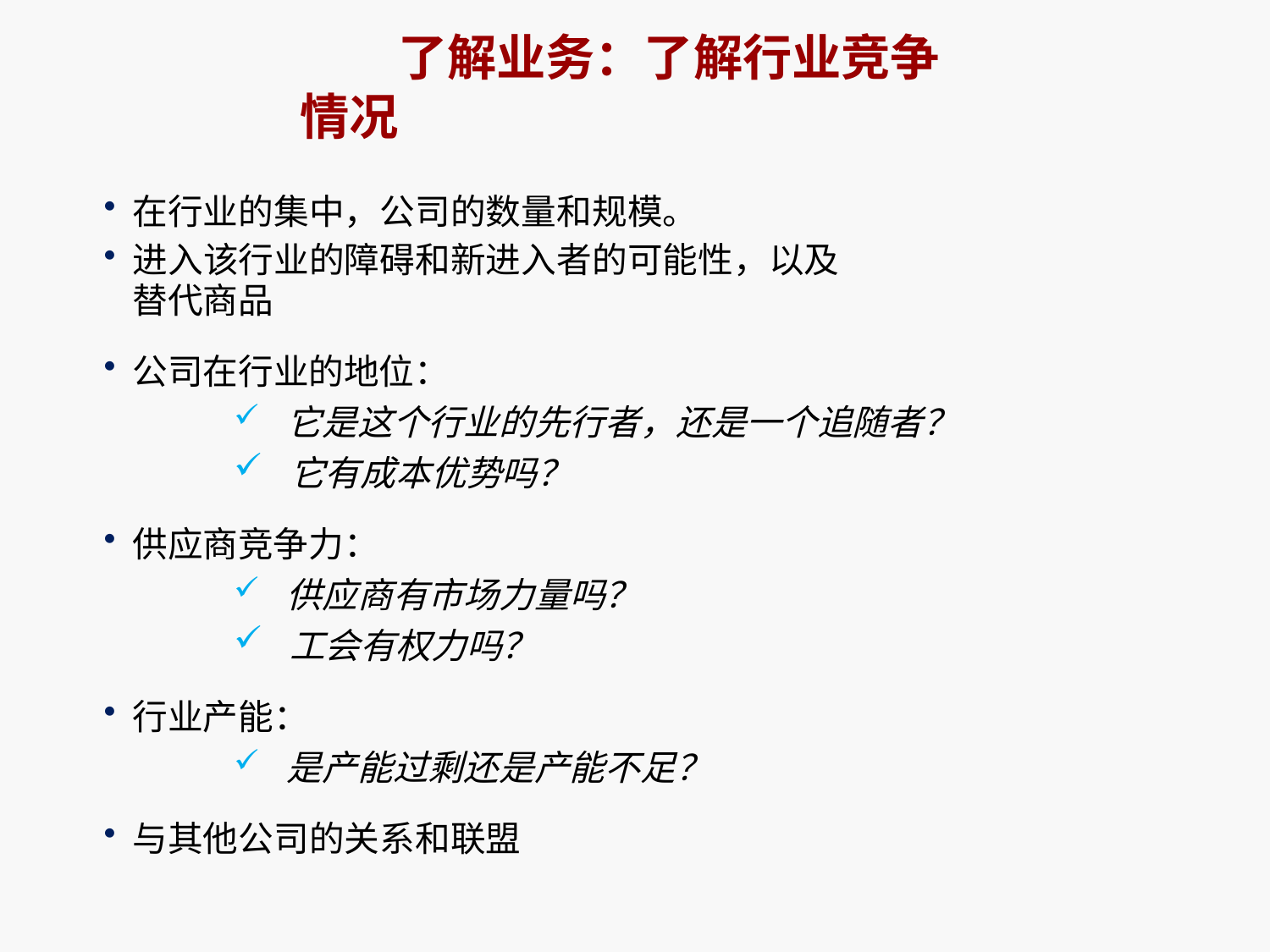

# 了解业务：了解行业竞争情况
在行业的集中，公司的数量和规模。
进入该行业的障碍和新进入者的可能性，以及
替代商品
公司在行业的地位：
它是这个行业的先行者，还是一个追随者？
它有成本优势吗？
供应商竞争力：
供应商有市场力量吗？
工会有权力吗？
行业产能：
是产能过剩还是产能不足？
与其他公司的关系和联盟